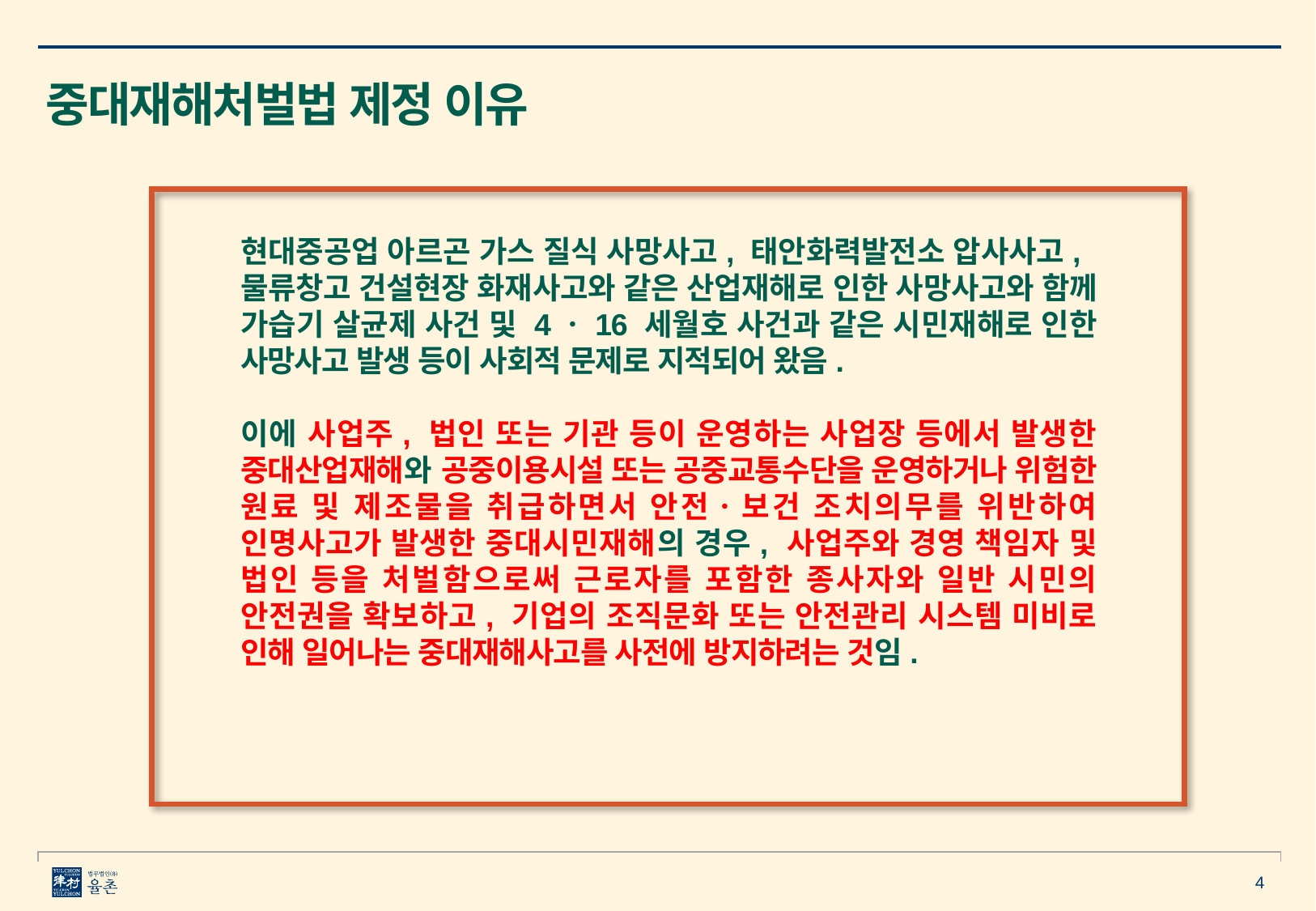

중대재해처벌법 제정 이유

현대중공업 아르곤 가스 질식 사망사고, 태안화력발전소 압사사고,   물류창고 건설현장 화재사고와 같은 산업재해로 인한 사망사고와 함께 가습기 살균제 사건 및 4ㆍ16 세월호 사건과 같은 시민재해로 인한 사망사고 발생 등이 사회적 문제로 지적되어 왔음.
이에 사업주, 법인 또는 기관 등이 운영하는 사업장 등에서 발생한 중대산업재해와 공중이용시설 또는 공중교통수단을 운영하거나 위험한 원료 및 제조물을 취급하면서 안전ㆍ보건 조치의무를 위반하여 인명사고가 발생한 중대시민재해의 경우, 사업주와 경영 책임자 및 법인 등을 처벌함으로써 근로자를 포함한 종사자와 일반 시민의 안전권을 확보하고, 기업의 조직문화 또는 안전관리 시스템 미비로 인해 일어나는 중대재해사고를 사전에 방지하려는 것임.

4